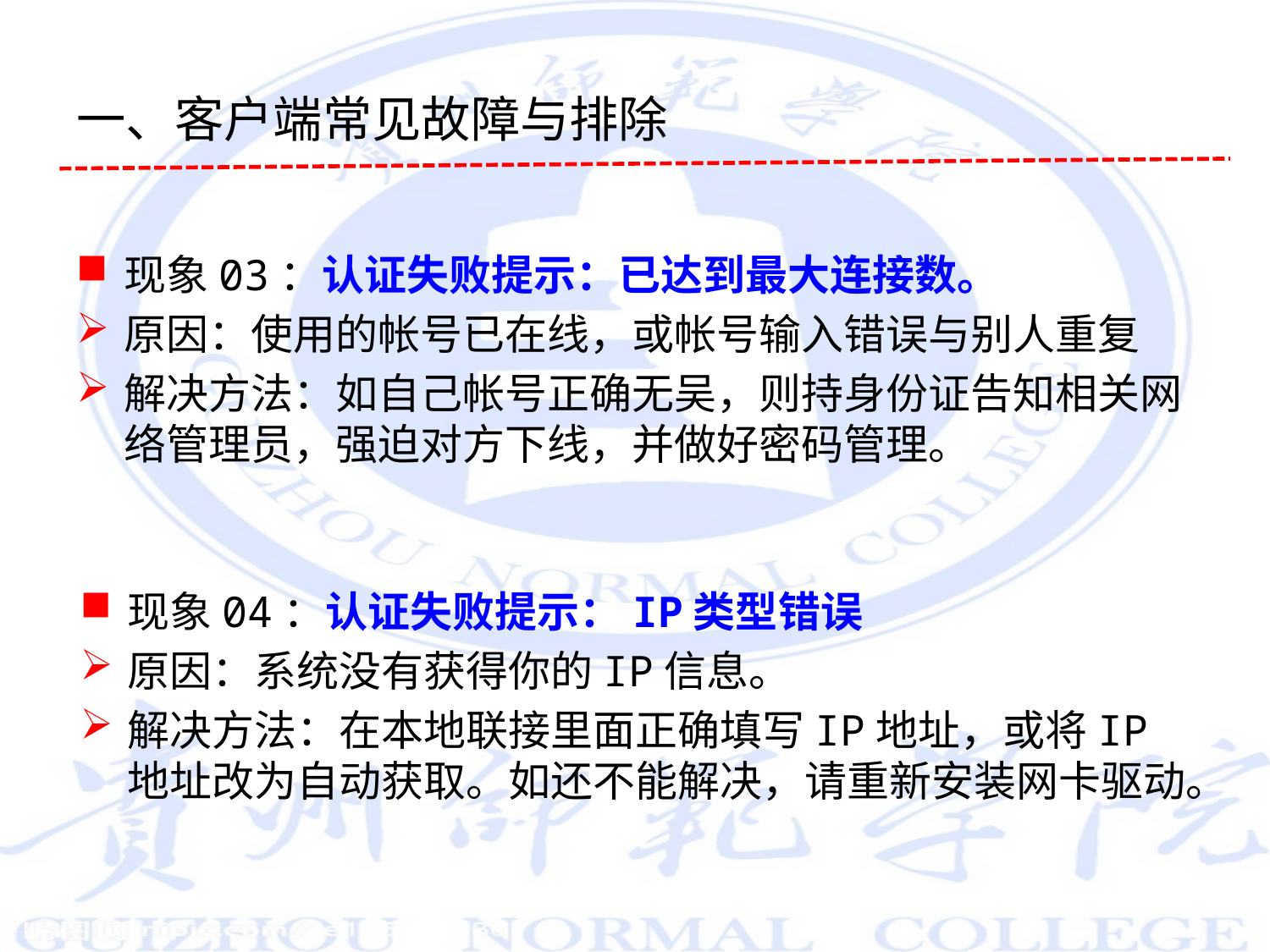

# 一、客户端常见故障与排除
现象03：认证失败提示：已达到最大连接数。
原因：使用的帐号已在线，或帐号输入错误与别人重复
解决方法：如自己帐号正确无吴，则持身份证告知相关网络管理员，强迫对方下线，并做好密码管理。
现象04：认证失败提示：IP类型错误
原因：系统没有获得你的IP信息。
解决方法：在本地联接里面正确填写IP地址，或将IP地址改为自动获取。如还不能解决，请重新安装网卡驱动。